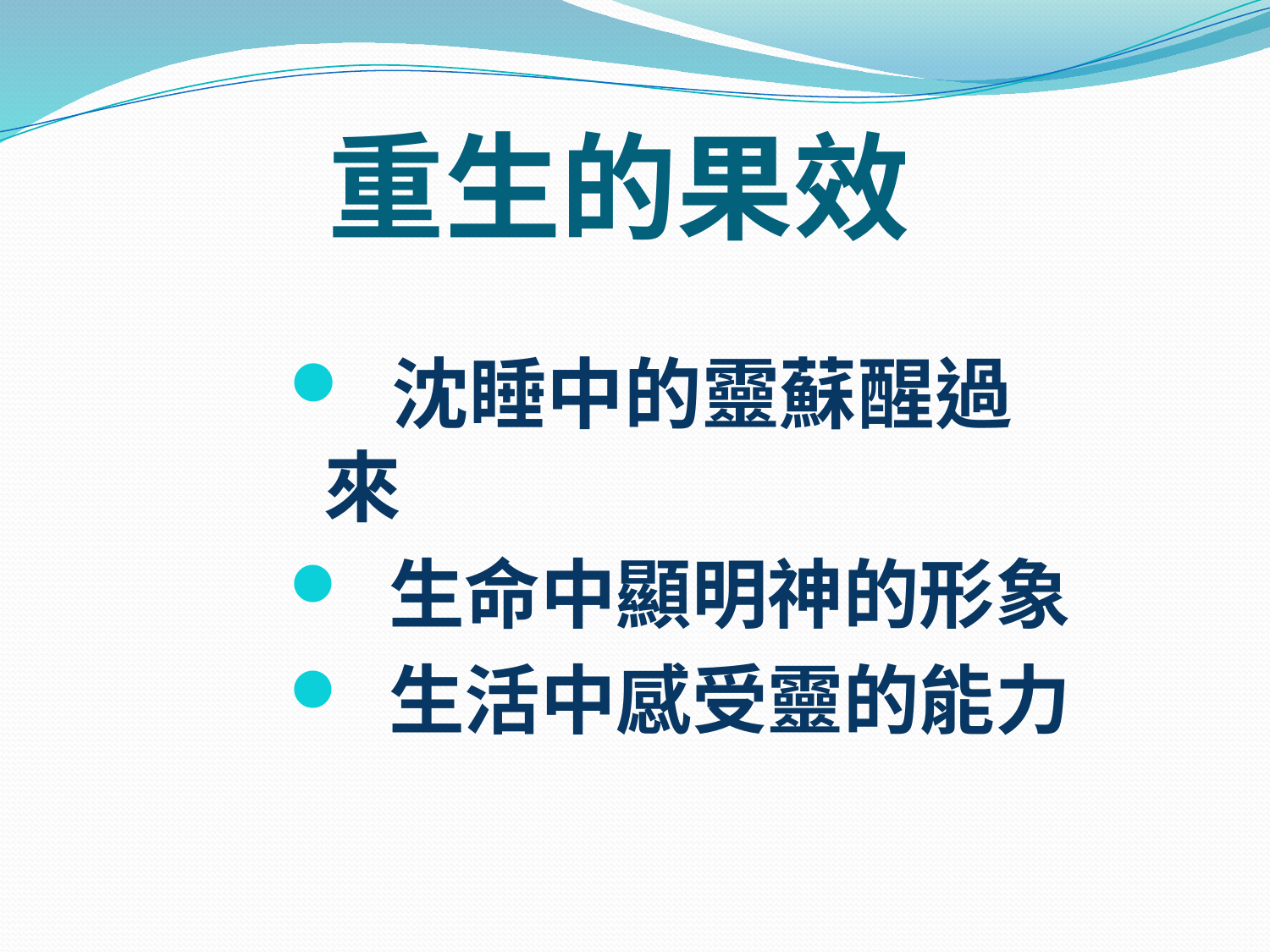

# 重生的果效
 沈睡中的靈蘇醒過來
 生命中顯明神的形象
 生活中感受靈的能力